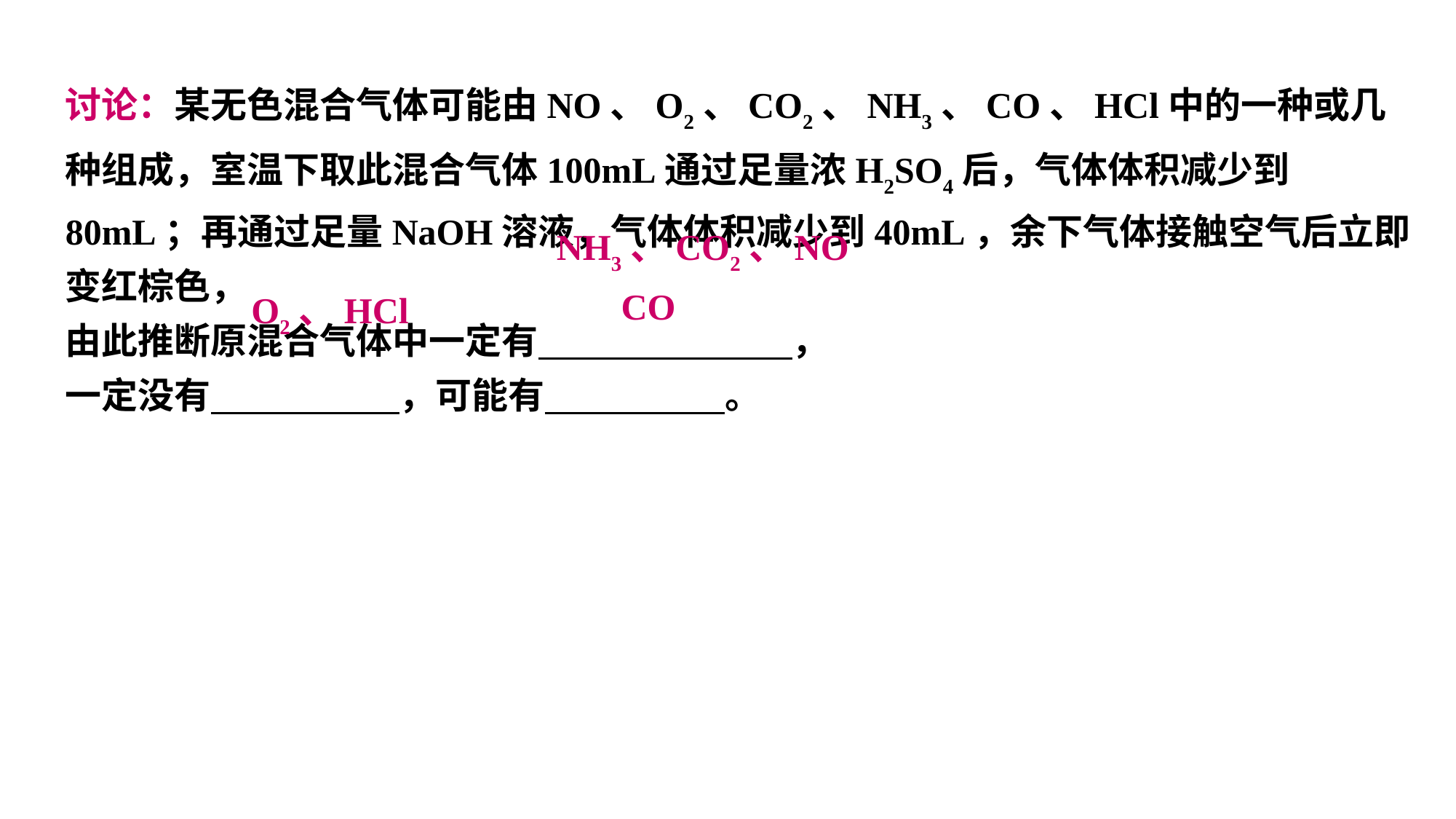

讨论：某无色混合气体可能由NO、O2、CO2、NH3、CO、HCl中的一种或几种组成，室温下取此混合气体100mL通过足量浓H2SO4后，气体体积减少到80mL；再通过足量NaOH溶液，气体体积减少到40mL，余下气体接触空气后立即变红棕色，
由此推断原混合气体中一定有                               ，
一定没有                       ，可能有                      。
NH3、CO2、NO
CO
O2、HCl